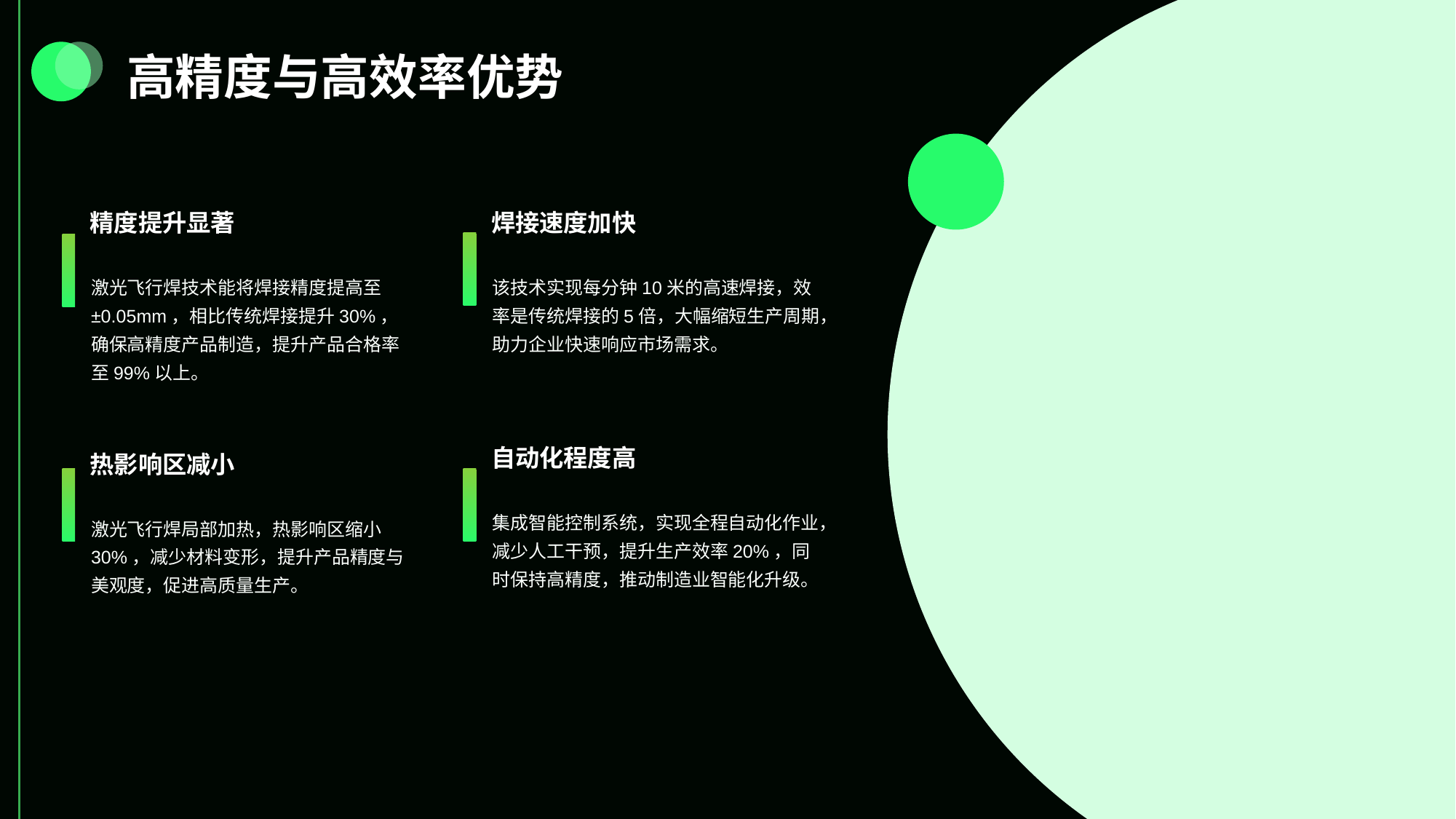

高精度与高效率优势

精度提升显著
焊接速度加快

激光飞行焊技术能将焊接精度提高至±0.05mm，相比传统焊接提升30%，确保高精度产品制造，提升产品合格率至99%以上。
该技术实现每分钟10米的高速焊接，效率是传统焊接的5倍，大幅缩短生产周期，助力企业快速响应市场需求。
自动化程度高
热影响区减小

集成智能控制系统，实现全程自动化作业，减少人工干预，提升生产效率20%，同时保持高精度，推动制造业智能化升级。
激光飞行焊局部加热，热影响区缩小30%，减少材料变形，提升产品精度与美观度，促进高质量生产。